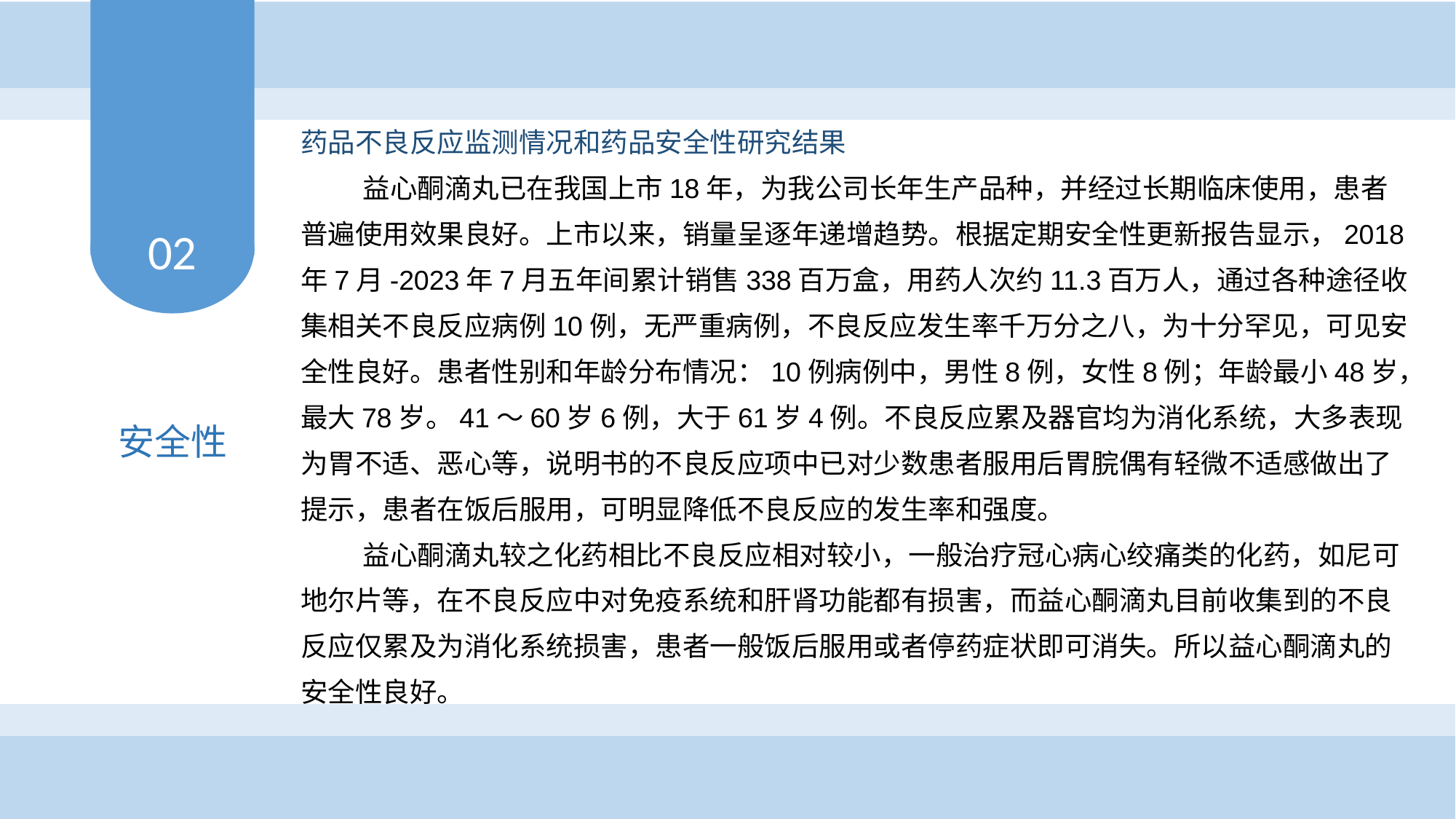

药品不良反应监测情况和药品安全性研究结果
         益心酮滴丸已在我国上市18年，为我公司长年生产品种，并经过长期临床使用，患者普遍使用效果良好。上市以来，销量呈逐年递增趋势。根据定期安全性更新报告显示，2018年7月-2023年7月五年间累计销售338百万盒，用药人次约11.3百万人，通过各种途径收集相关不良反应病例10例，无严重病例，不良反应发生率千万分之八，为十分罕见，可见安全性良好。患者性别和年龄分布情况：10例病例中，男性8例，女性8例；年龄最小48岁，最大78岁。41～60岁6例，大于61岁4例。不良反应累及器官均为消化系统，大多表现为胃不适、恶心等，说明书的不良反应项中已对少数患者服用后胃脘偶有轻微不适感做出了提示，患者在饭后服用，可明显降低不良反应的发生率和强度。
         益心酮滴丸较之化药相比不良反应相对较小，一般治疗冠心病心绞痛类的化药，如尼可地尔片等，在不良反应中对免疫系统和肝肾功能都有损害，而益心酮滴丸目前收集到的不良反应仅累及为消化系统损害，患者一般饭后服用或者停药症状即可消失。所以益心酮滴丸的安全性良好。
02
安全性